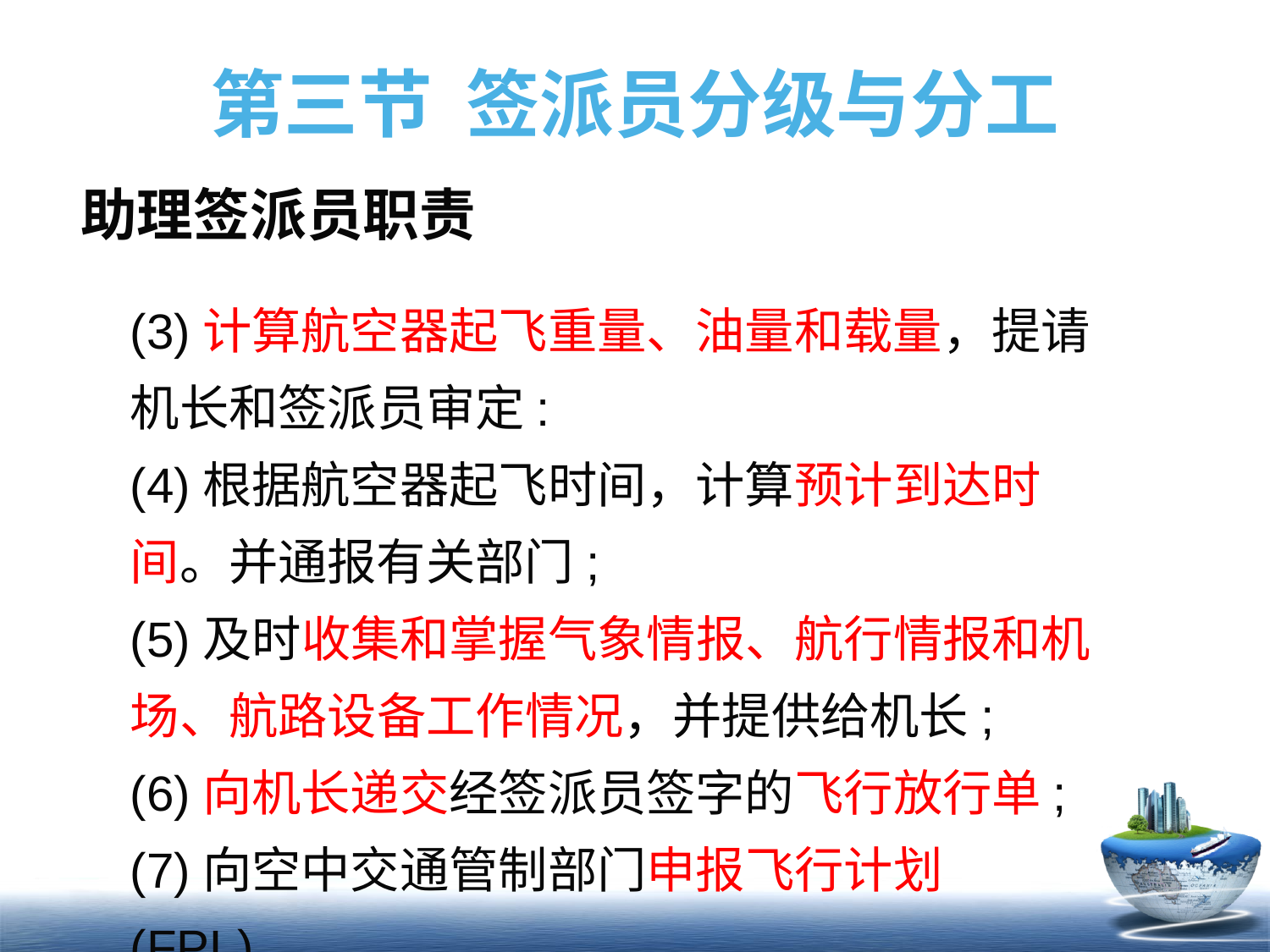

# 第三节  签派员分级与分工
助理签派员职责
(3)计算航空器起飞重量、油量和载量，提请机长和签派员审定:
(4)根据航空器起飞时间，计算预计到达时间。并通报有关部门;
(5)及时收集和掌握气象情报、航行情报和机场、航路设备工作情况，并提供给机长;
(6)向机长递交经签派员签字的飞行放行单;
(7)向空中交通管制部门申报飞行计划(FPL)。